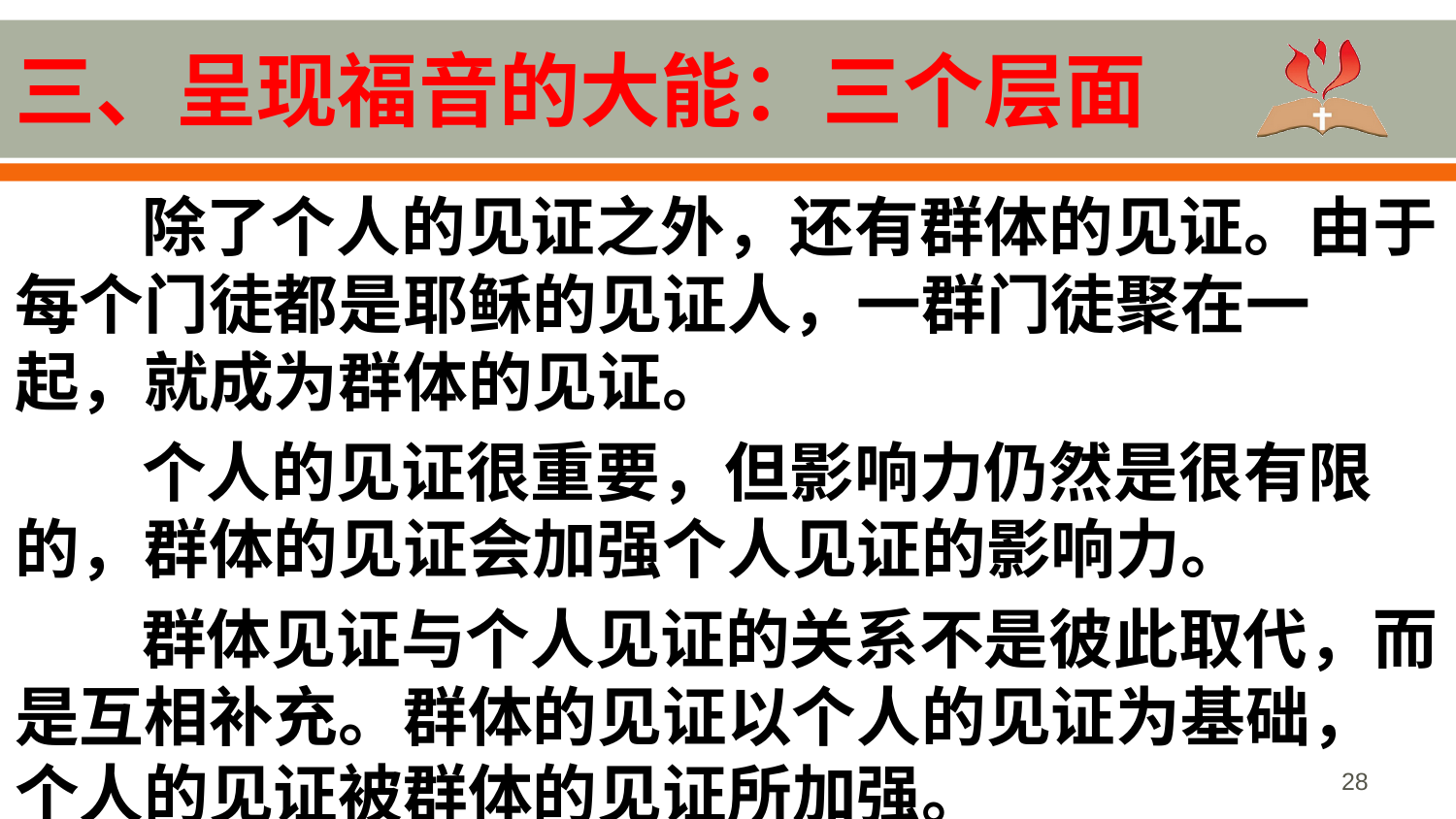

# 三、呈现福音的大能：三个层面
除了个人的见证之外，还有群体的见证。由于每个门徒都是耶稣的见证人，一群门徒聚在一起，就成为群体的见证。
个人的见证很重要，但影响力仍然是很有限的，群体的见证会加强个人见证的影响力。
群体见证与个人见证的关系不是彼此取代，而是互相补充。群体的见证以个人的见证为基础，个人的见证被群体的见证所加强。

28